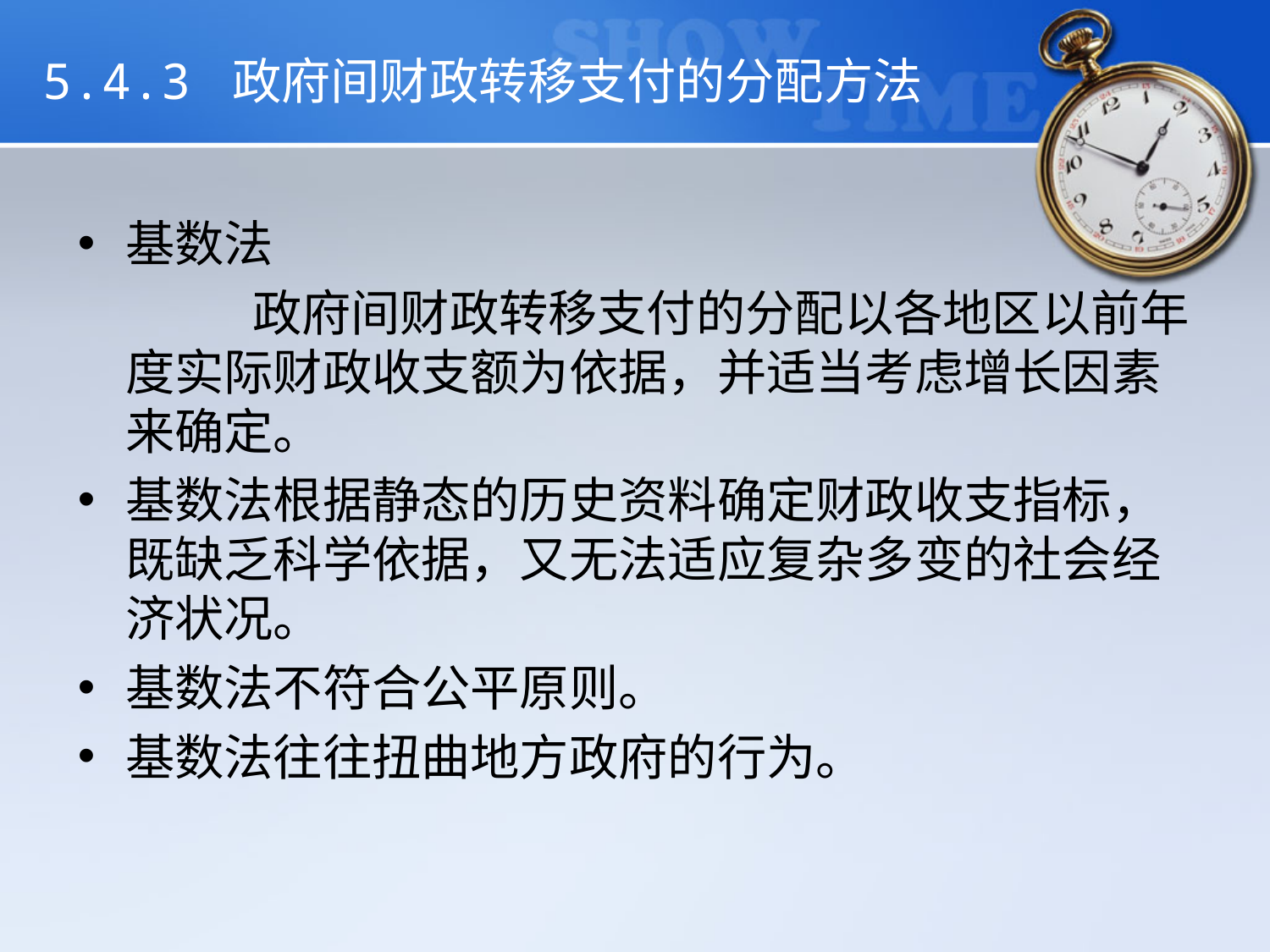

# 5.4.3 政府间财政转移支付的分配方法
基数法
		政府间财政转移支付的分配以各地区以前年度实际财政收支额为依据，并适当考虑增长因素来确定。
基数法根据静态的历史资料确定财政收支指标，既缺乏科学依据，又无法适应复杂多变的社会经济状况。
基数法不符合公平原则。
基数法往往扭曲地方政府的行为。